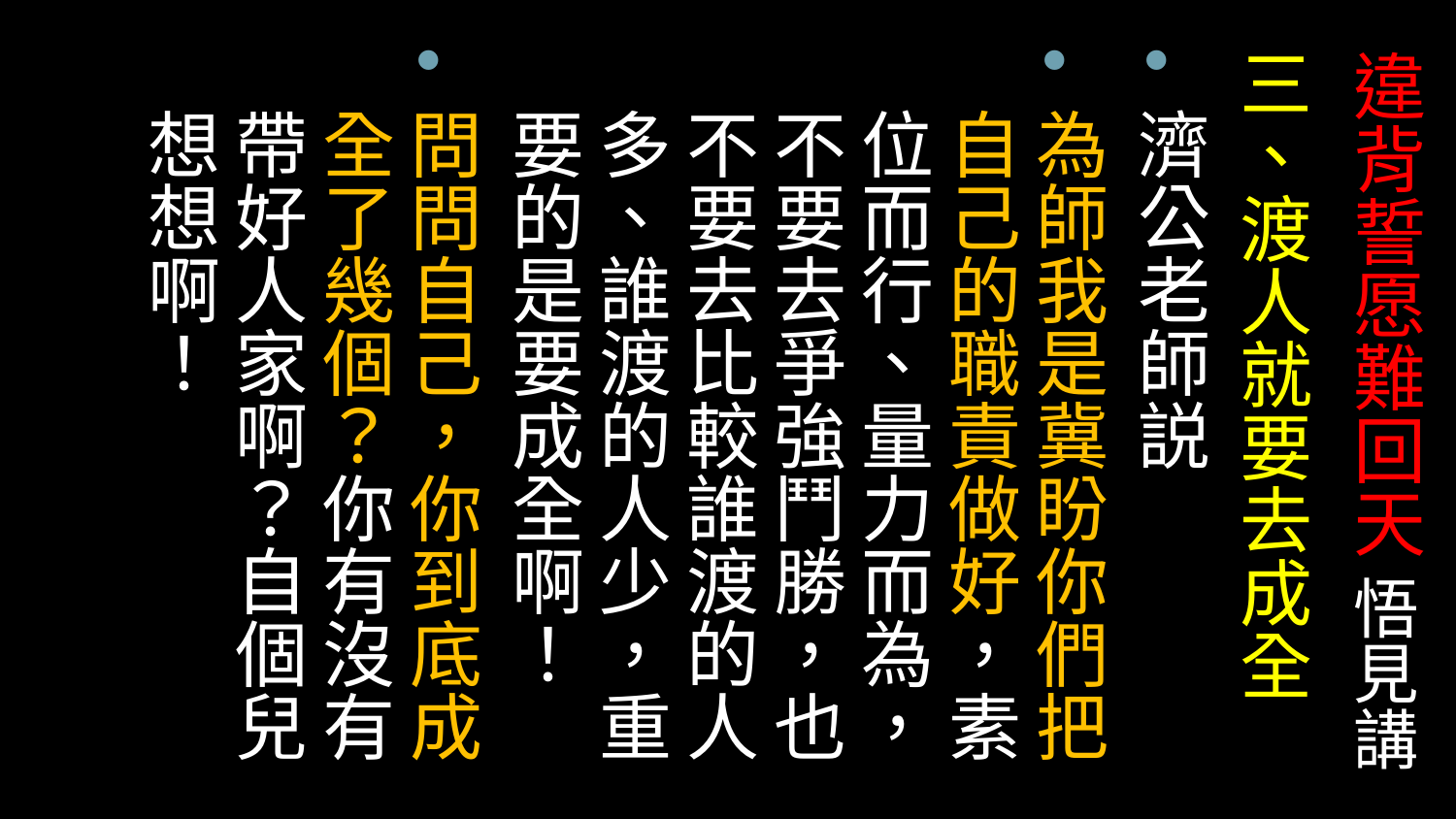

三、渡人就要去成全
濟公老師説
為師我是冀盼你們把自己的職責做好，素位而行、量力而為，不要去爭強鬥勝，也不要去比較誰渡的人多、誰渡的人少，重要的是要成全啊！
問問自己，你到底成全了幾個？你有沒有帶好人家啊？自個兒想想啊！

# 違背誓愿難回天 悟見講